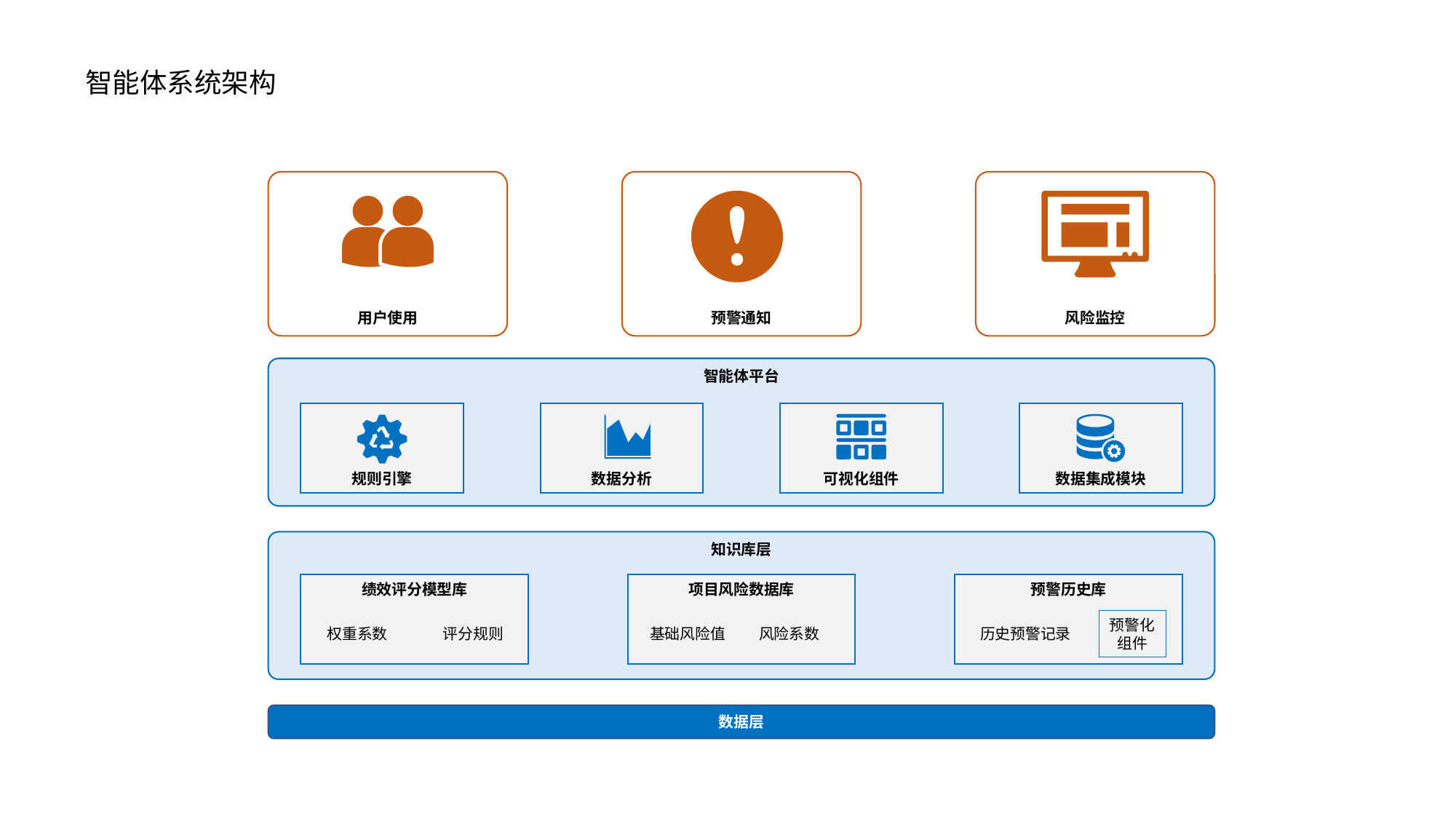

智能体系统架构
风险监控
用户使用
预警通知

智能体平台
规则引擎
数据分析
可视化组件
数据集成模块

知识库层
绩效评分模型库
项目风险数据库
预警历史库
预警化
组件
权重系数
评分规则
基础风险值
风险系数
历史预警记录
数据层